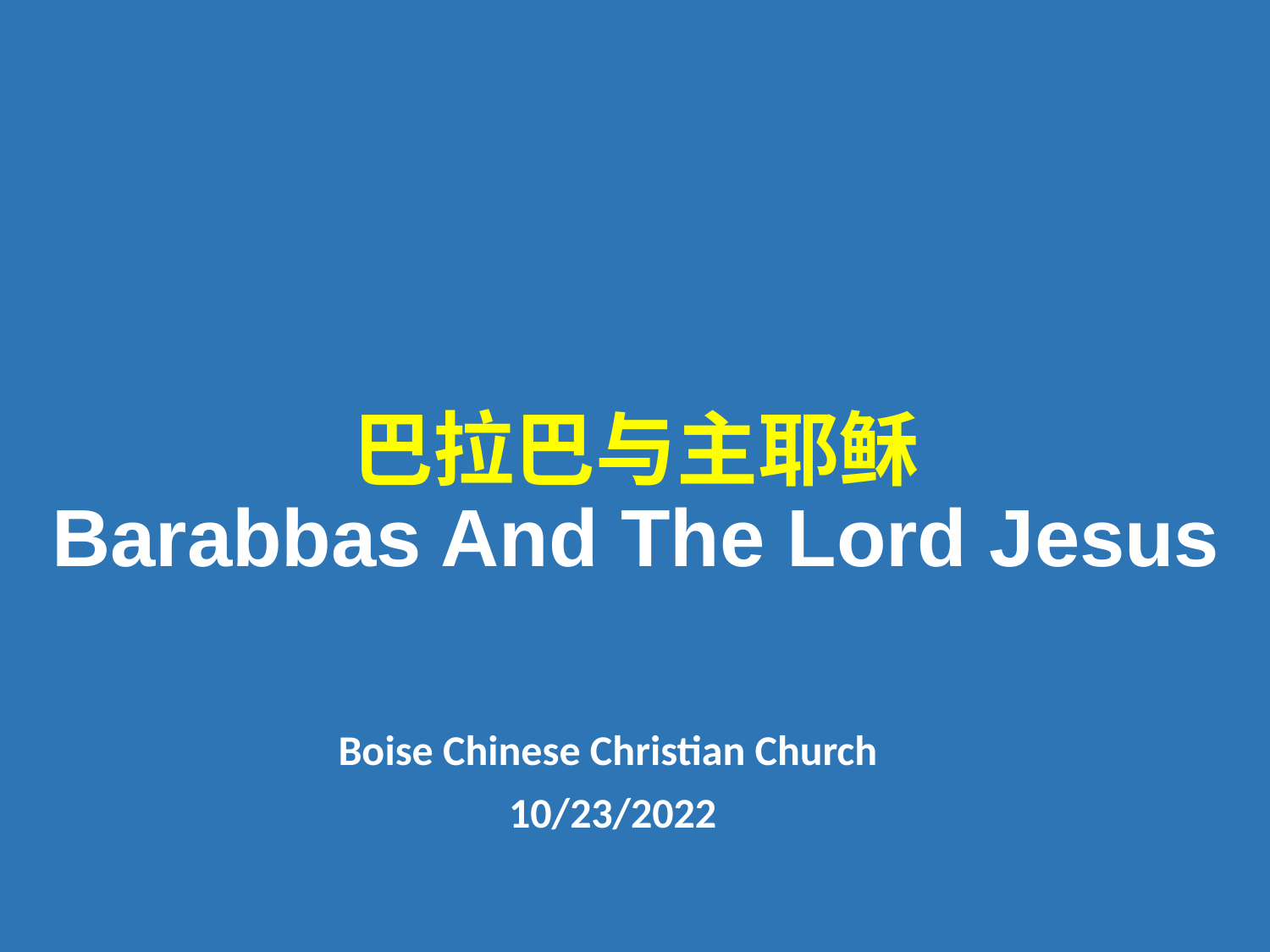

# 巴拉巴与主耶稣 Barabbas And The Lord Jesus
Boise Chinese Christian Church
10/23/2022